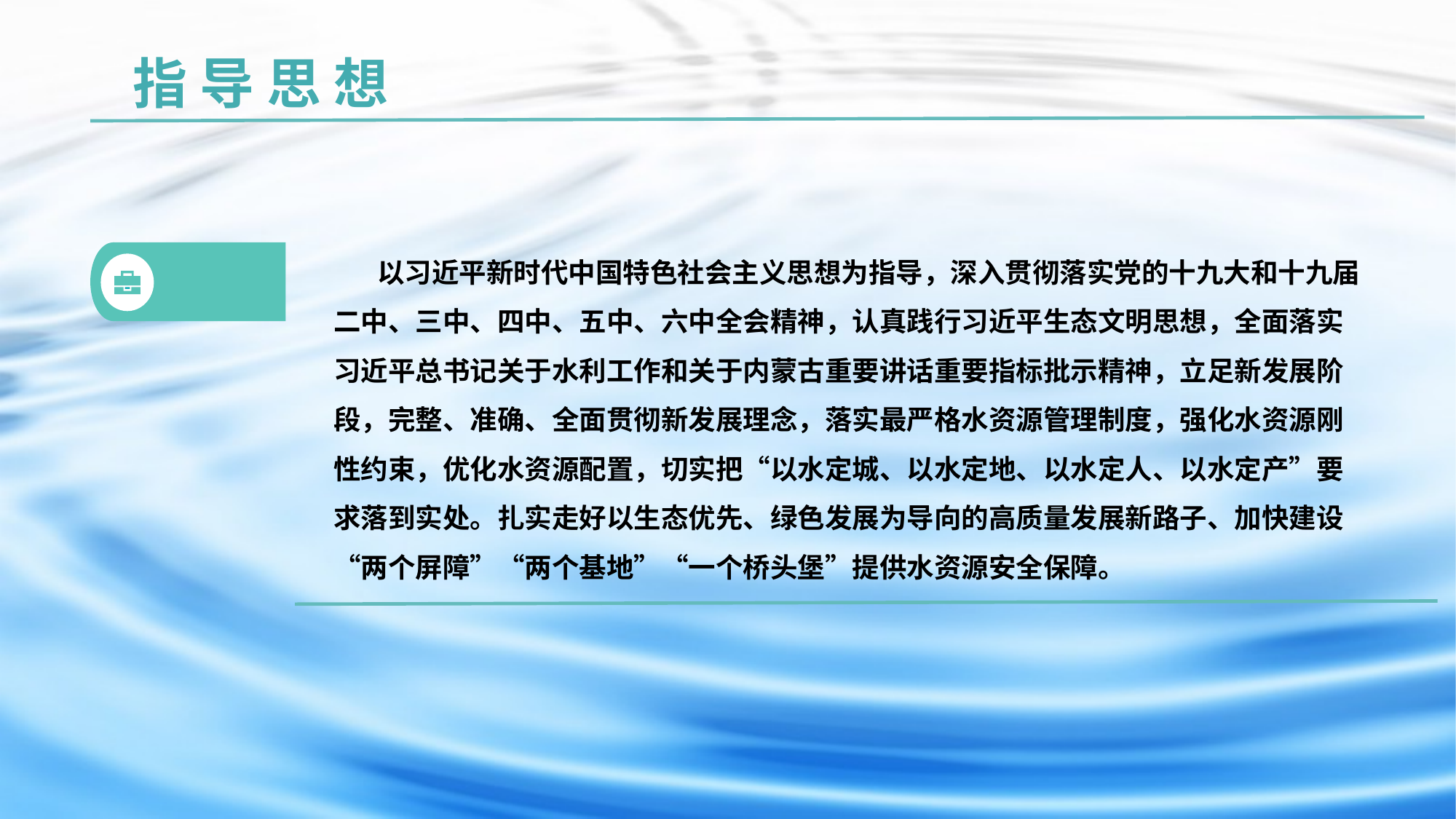

指 导 思 想
      以习近平新时代中国特色社会主义思想为指导，深入贯彻落实党的十九大和十九届二中、三中、四中、五中、六中全会精神，认真践行习近平生态文明思想，全面落实习近平总书记关于水利工作和关于内蒙古重要讲话重要指标批示精神，立足新发展阶段，完整、准确、全面贯彻新发展理念，落实最严格水资源管理制度，强化水资源刚性约束，优化水资源配置，切实把“以水定城、以水定地、以水定人、以水定产”要求落到实处。扎实走好以生态优先、绿色发展为导向的高质量发展新路子、加快建设“两个屏障”“两个基地”“一个桥头堡”提供水资源安全保障。